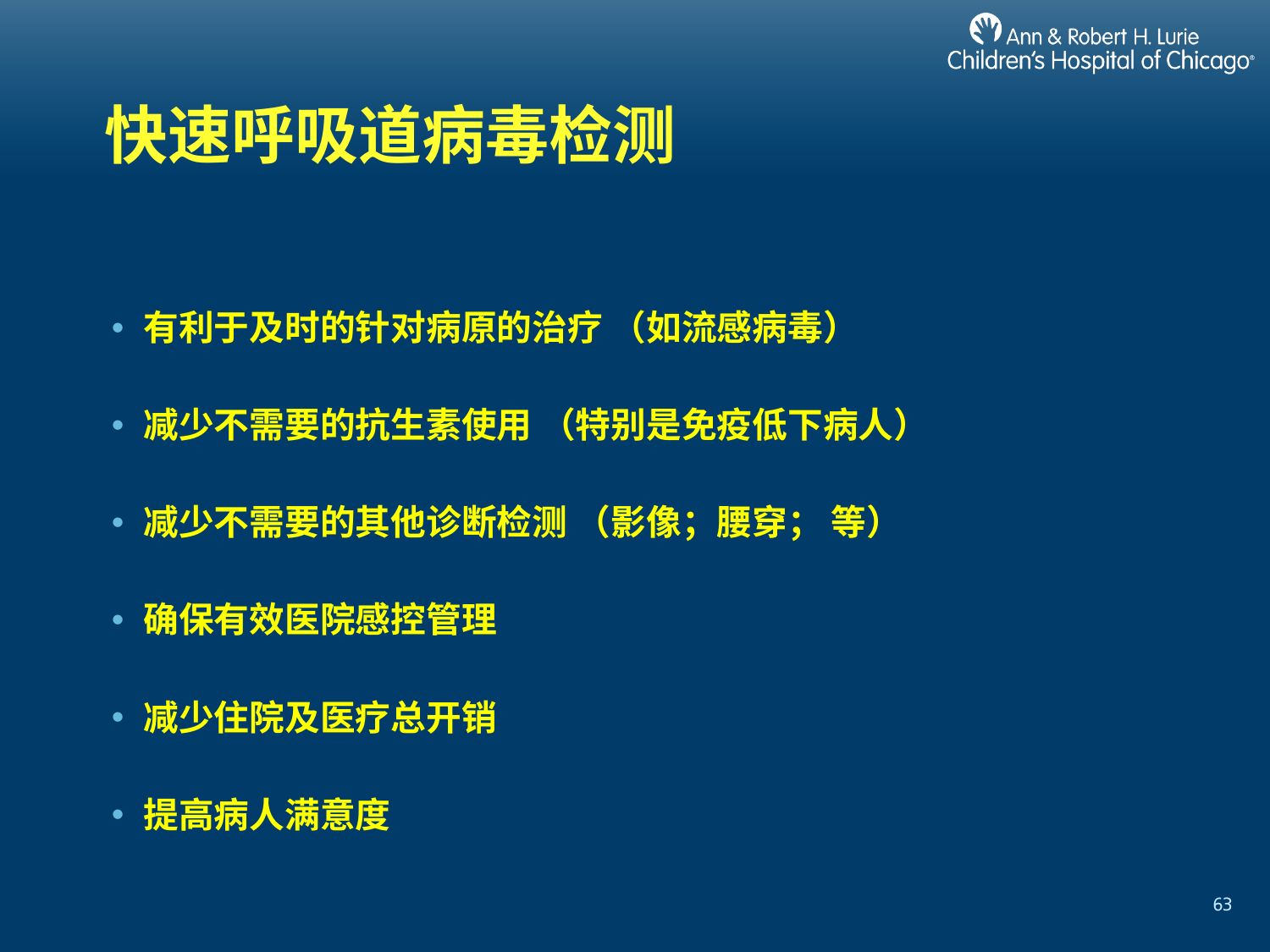

# 快速呼吸道病毒检测
有利于及时的针对病原的治疗 （如流感病毒）

减少不需要的抗生素使用 （特别是免疫低下病人）

减少不需要的其他诊断检测 （影像；腰穿； 等）

确保有效医院感控管理

减少住院及医疗总开销

提高病人满意度
63